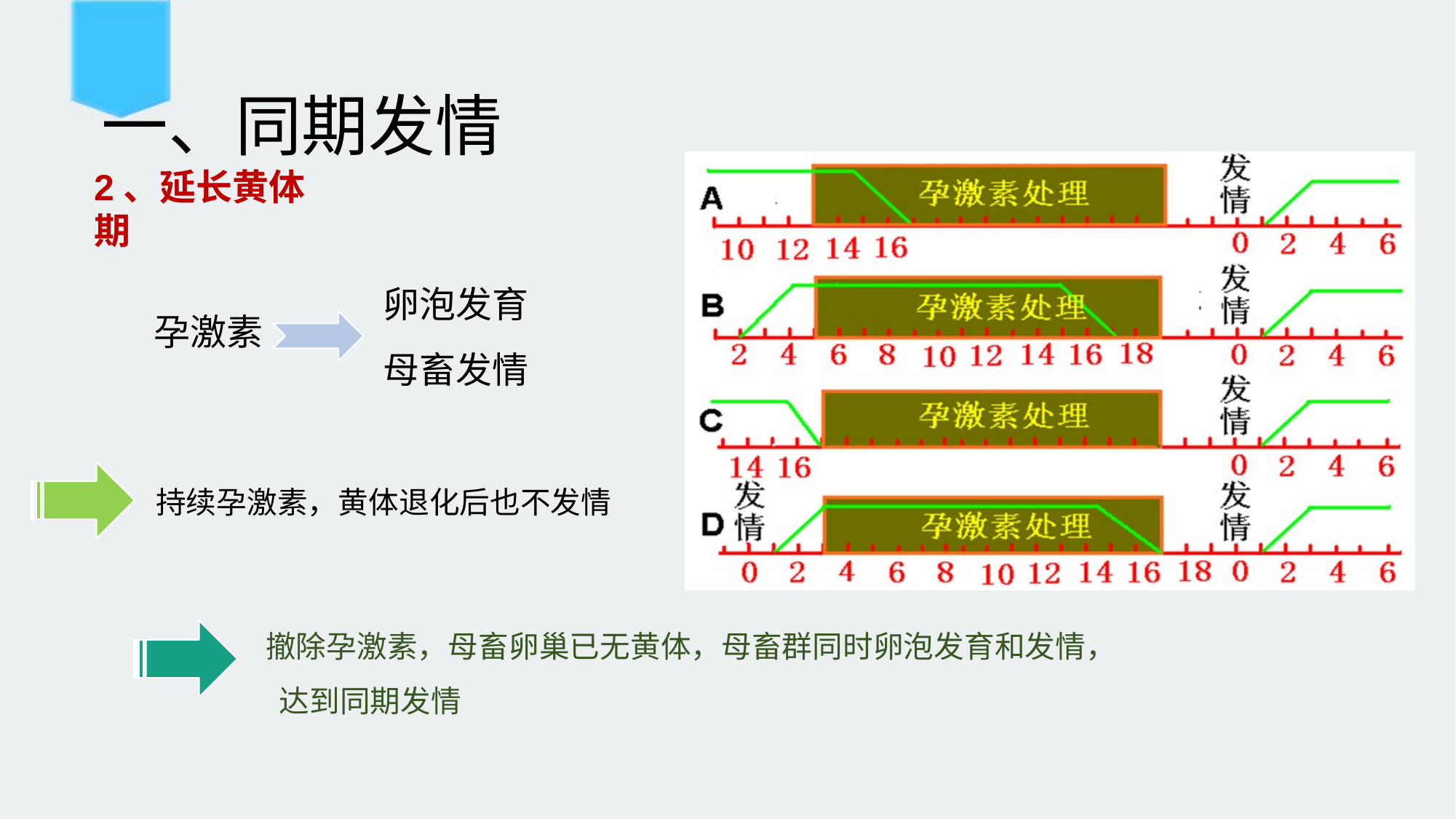

# 一、同期发情

2、延长黄体期

卵泡发育 母畜发情
孕激素

持续孕激素，黄体退化后也不发情

撤除孕激素，母畜卵巢已无黄体，母畜群同时卵泡发育和发情，  达到同期发情